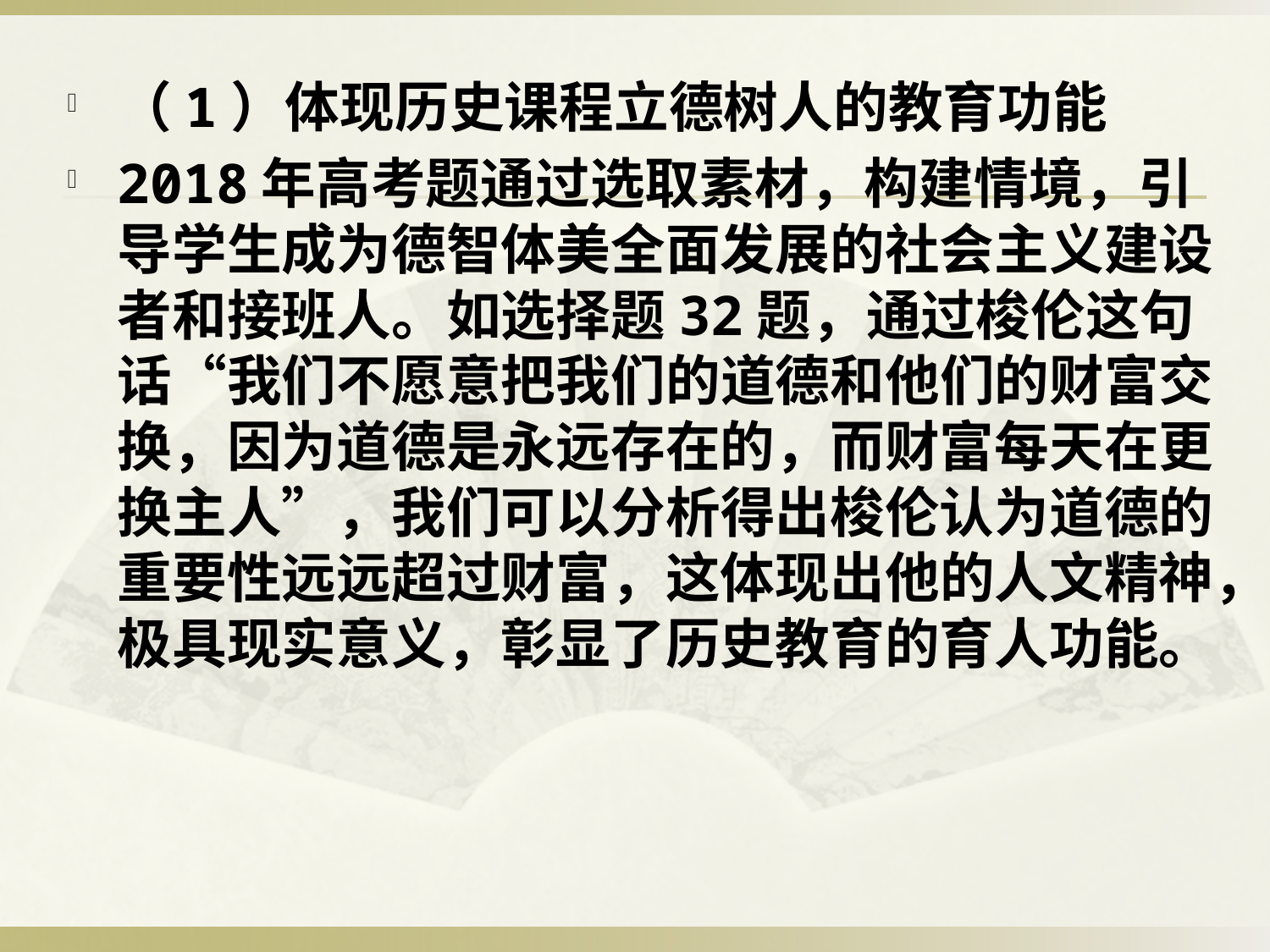

（1）体现历史课程立德树人的教育功能
2018年高考题通过选取素材，构建情境，引导学生成为德智体美全面发展的社会主义建设者和接班人。如选择题32题，通过梭伦这句话“我们不愿意把我们的道德和他们的财富交换，因为道德是永远存在的，而财富每天在更换主人”，我们可以分析得出梭伦认为道德的重要性远远超过财富，这体现出他的人文精神，极具现实意义，彰显了历史教育的育人功能。